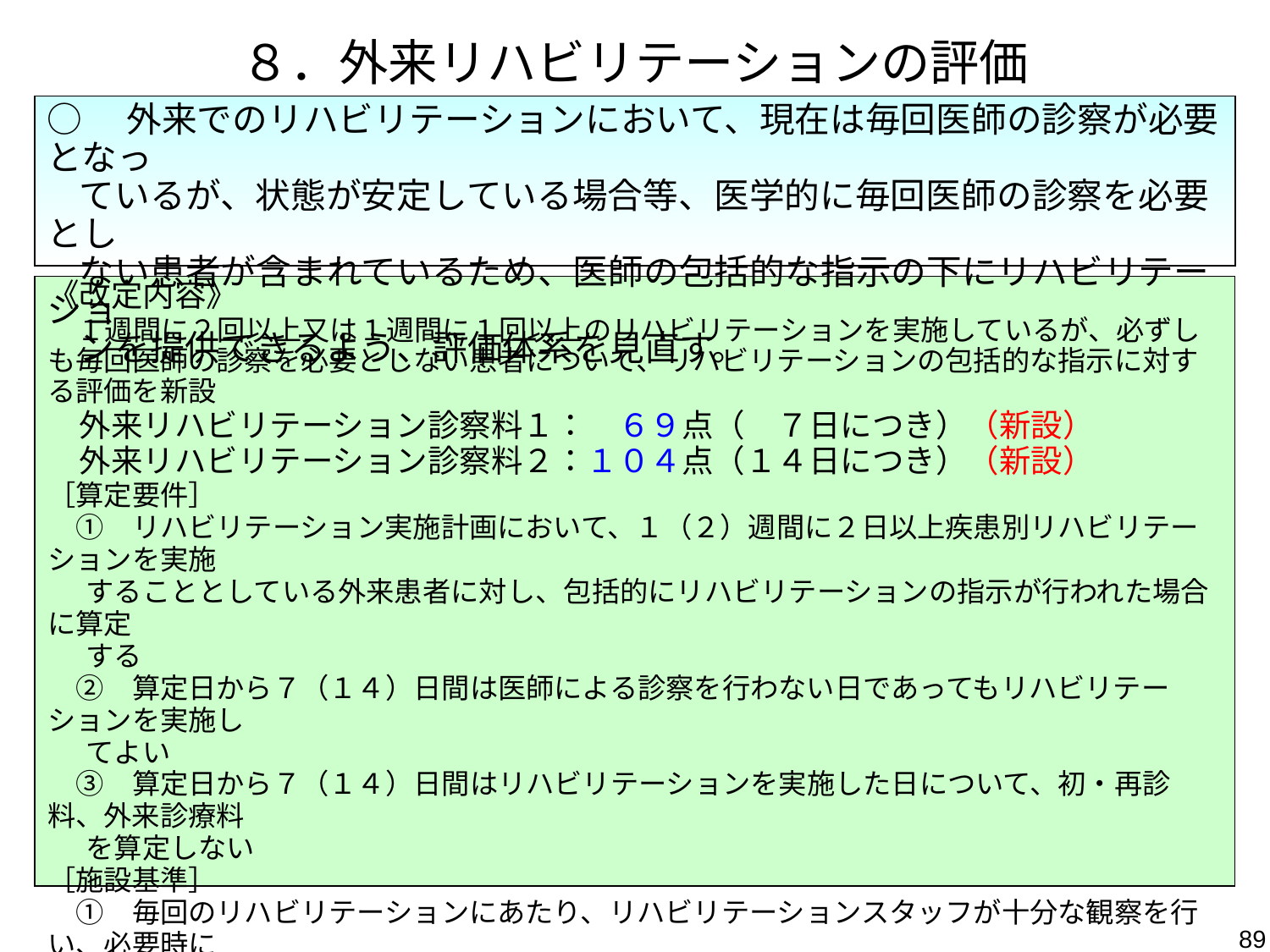

８．外来リハビリテーションの評価
○　外来でのリハビリテーションにおいて、現在は毎回医師の診察が必要となっ
   ているが、状態が安定している場合等、医学的に毎回医師の診察を必要とし
   ない患者が含まれているため、医師の包括的な指示の下にリハビリテーショ
   ンを提供できるよう、評価体系を見直す。

《改定内容》
   １週間に２回以上又は１週間に１回以上のリハビリテーションを実施しているが、必ずしも毎回医師の診察を必要としない患者について、リハビリテーションの包括的な指示に対する評価を新設
　外来リハビリテーション診察料１：　６９点（　７日につき）（新設）
　外来リハビリテーション診察料２：１０４点（１４日につき）（新設）
［算定要件］
　①　リハビリテーション実施計画において、１（２）週間に２日以上疾患別リハビリテーションを実施
     することとしている外来患者に対し、包括的にリハビリテーションの指示が行われた場合に算定
     する
　②　算定日から７（１４）日間は医師による診察を行わない日であってもリハビリテーションを実施し
     てよい
　③　算定日から７（１４）日間はリハビリテーションを実施した日について、初・再診料、外来診療料
     を算定しない
［施設基準］
　①　毎回のリハビリテーションにあたり、リハビリテーションスタッフが十分な観察を行い、必要時に
      医師の診察が可能な体制をとっていること
　②　毎回のリハビリテーション後にカンファレンス等で医師がリハビリテーションの効果や進捗状況
      を確認していること

89